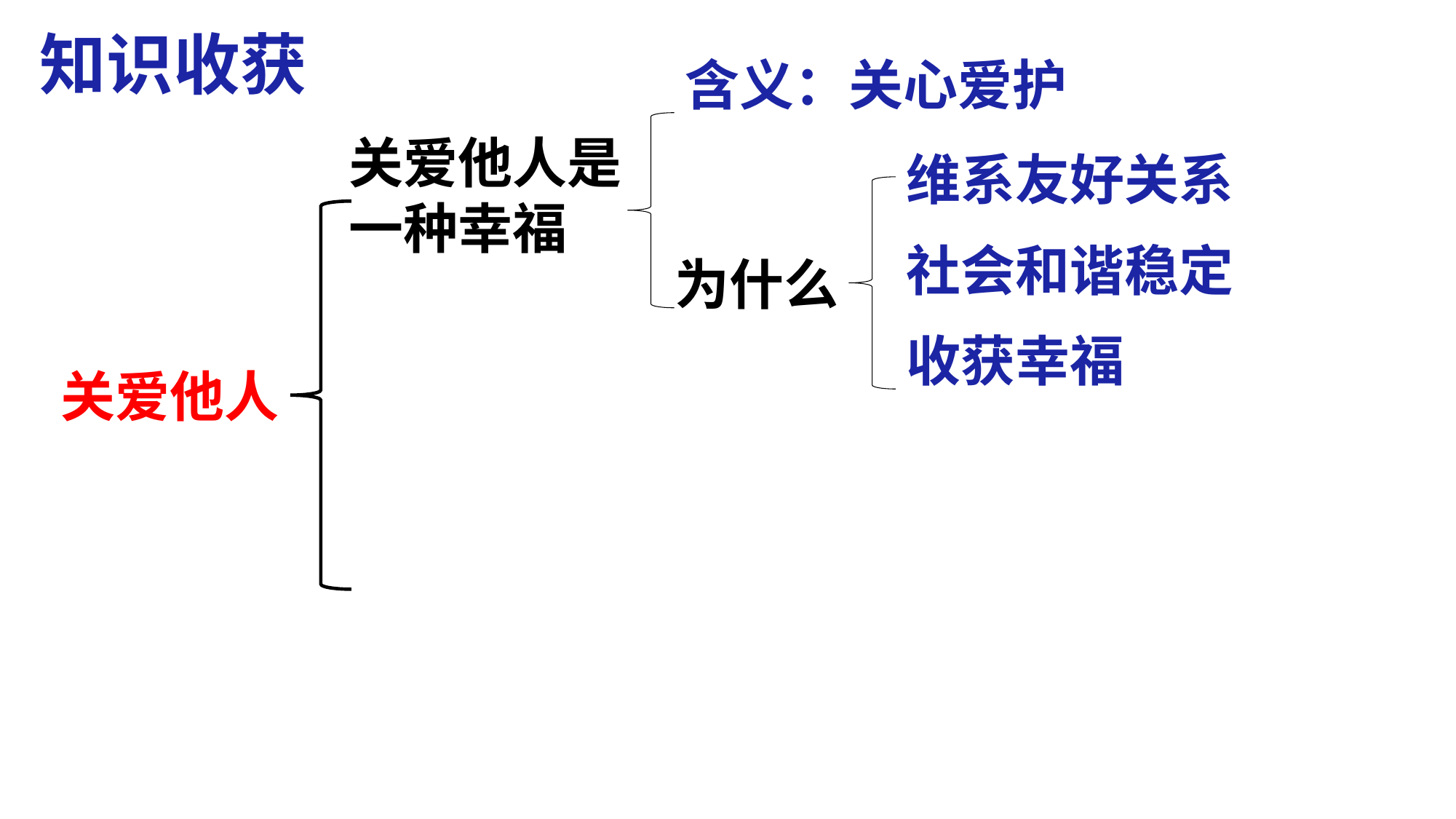

知识收获
含义：关心爱护

关爱他人是
一种幸福
维系友好关系

社会和谐稳定
为什么
收获幸福
关爱他人